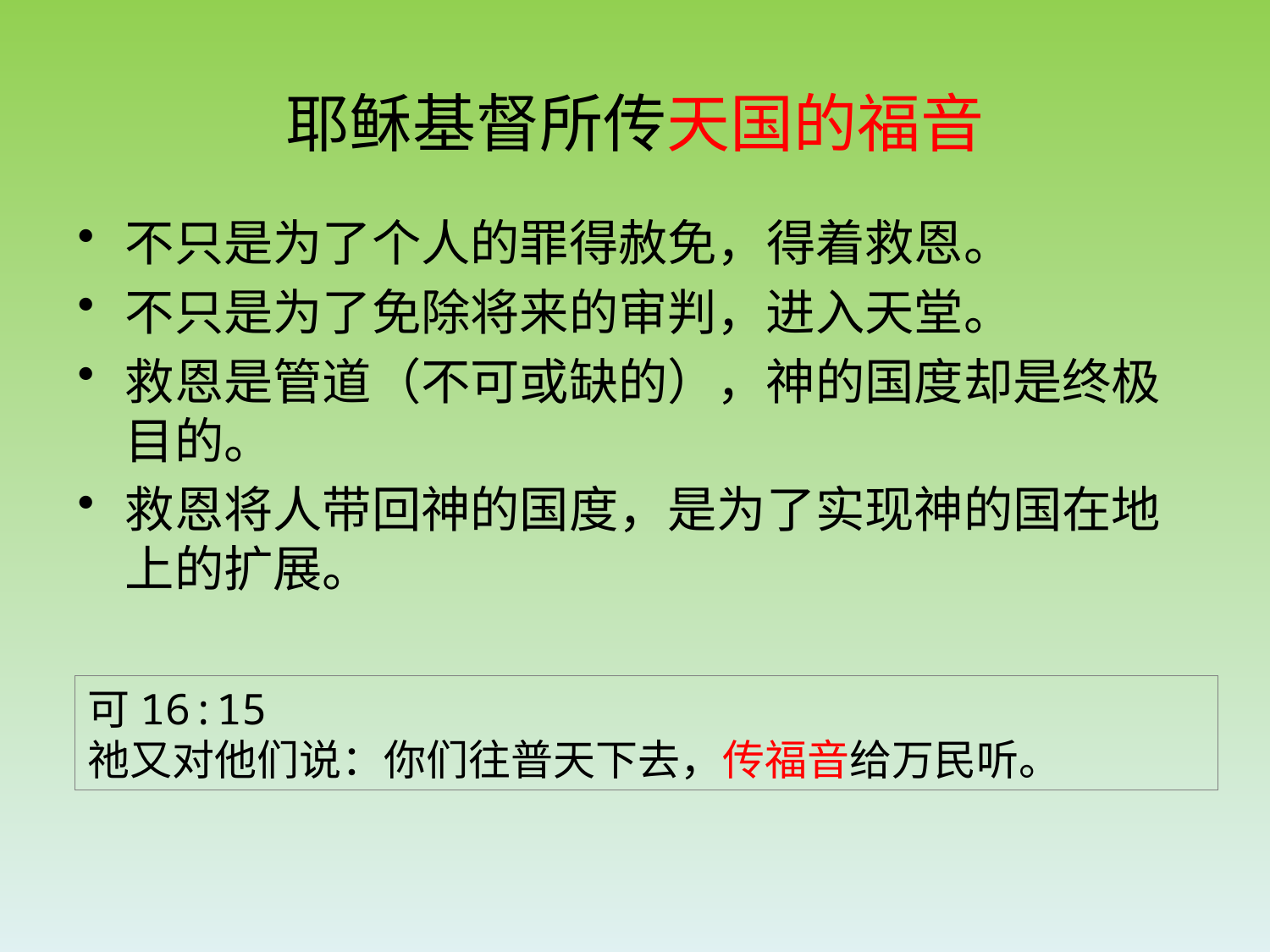

# 耶稣基督所传天国的福音
不只是为了个人的罪得赦免，得着救恩。
不只是为了免除将来的审判，进入天堂。
救恩是管道（不可或缺的），神的国度却是终极目的。
救恩将人带回神的国度，是为了实现神的国在地上的扩展。
可16:15
祂又对他们说：你们往普天下去，传福音给万民听。